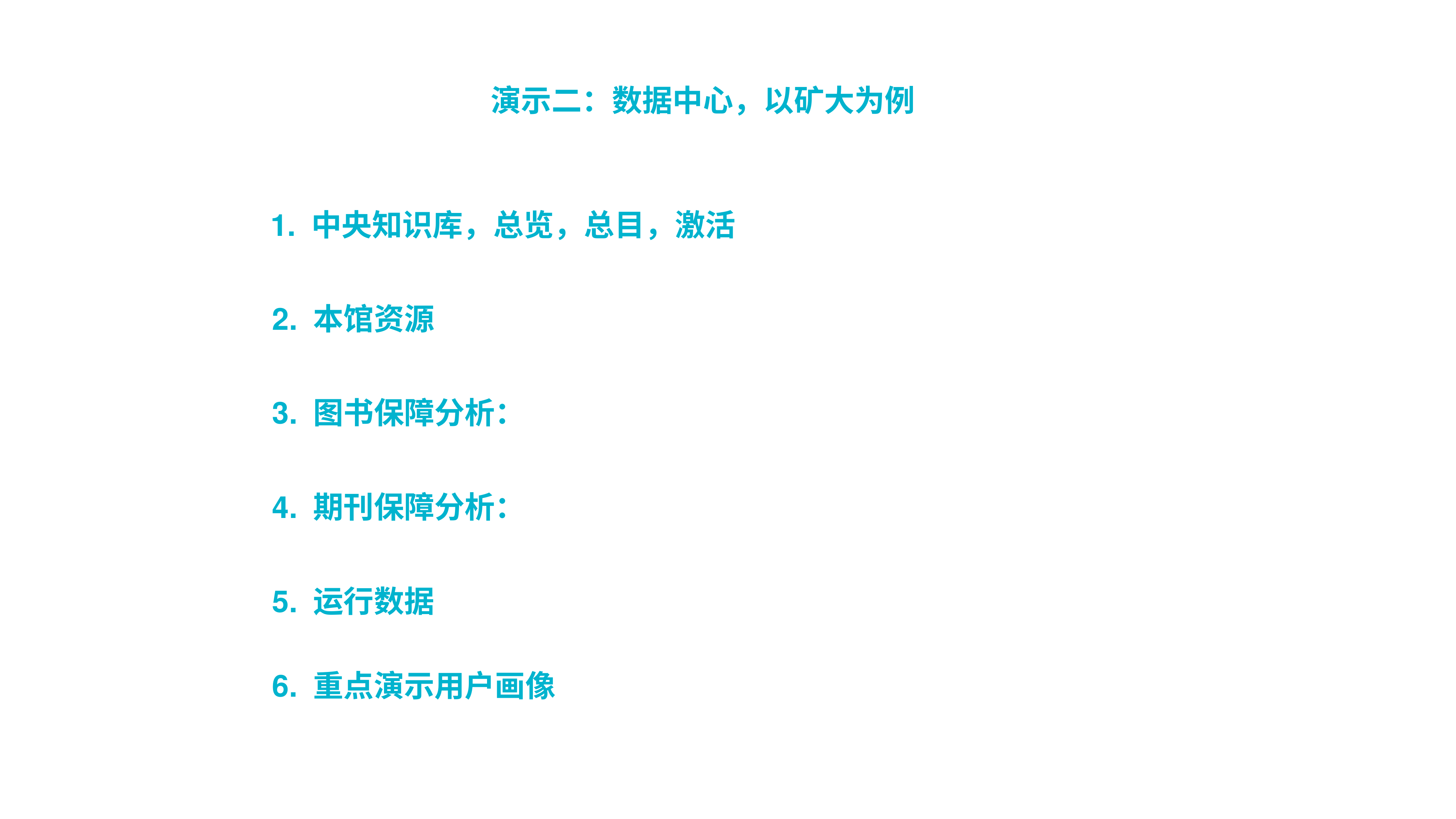

演示二：数据中心，以矿大为例
1. 中央知识库，总览，总目，激活
2. 本馆资源
3. 图书保障分析：
4. 期刊保障分析：
5. 运行数据
6. 重点演示用户画像